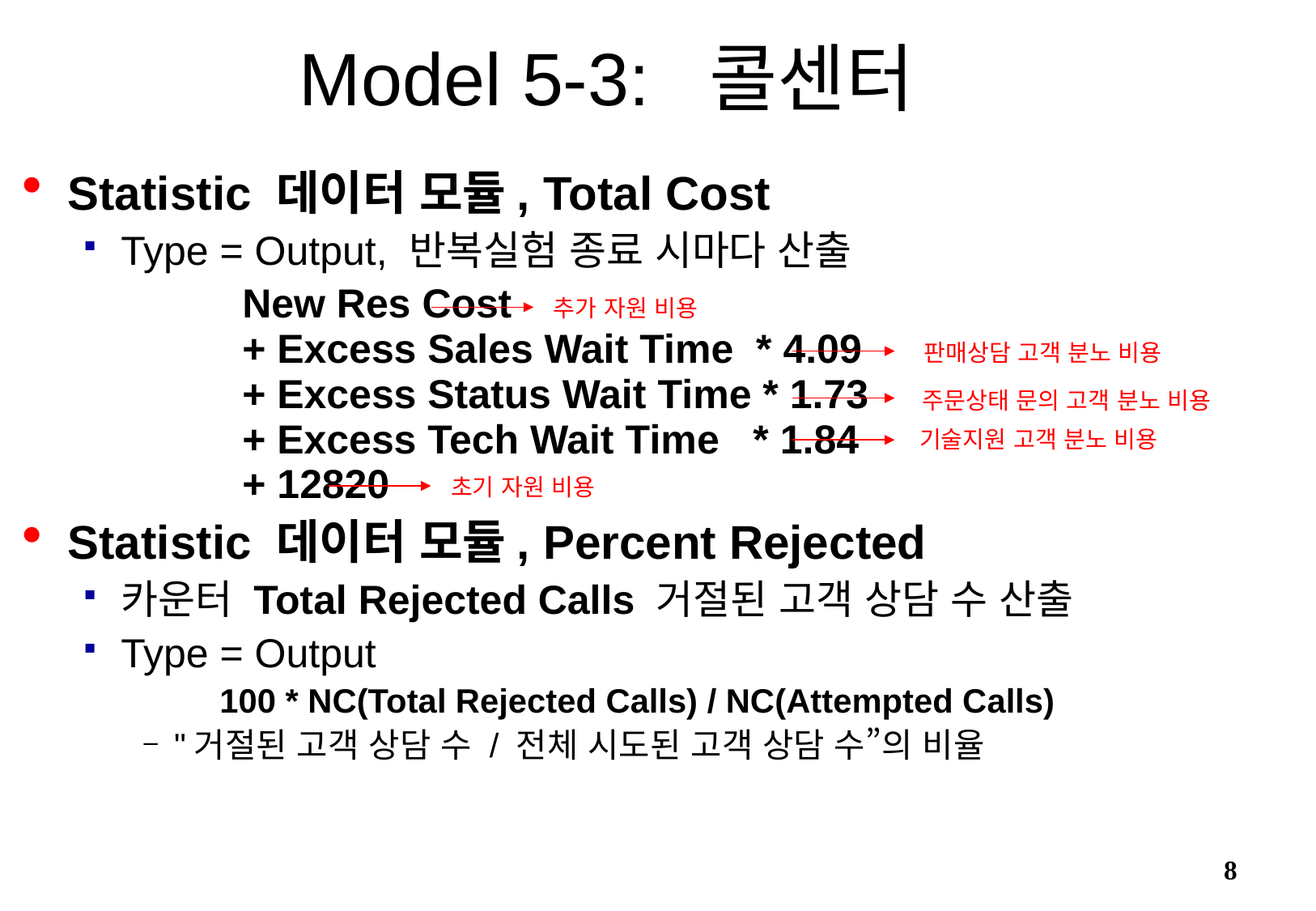

Model 5-3:  콜센터
Statistic 데이터 모듈, Total Cost
Type = Output, 반복실험 종료 시마다 산출
		New Res Cost
	+ Excess Sales Wait Time  * 4.09
	+ Excess Status Wait Time * 1.73
	+ Excess Tech Wait Time   * 1.84
	+ 12820
Statistic 데이터 모듈, Percent Rejected
카운터 Total Rejected Calls 거절된 고객 상담 수 산출
Type = Output
100 * NC(Total Rejected Calls) / NC(Attempted Calls)
"거절된 고객 상담 수 / 전체 시도된 고객 상담 수”의 비율
추가 자원 비용
판매상담 고객 분노 비용
주문상태 문의 고객 분노 비용
기술지원 고객 분노 비용
초기 자원 비용
8